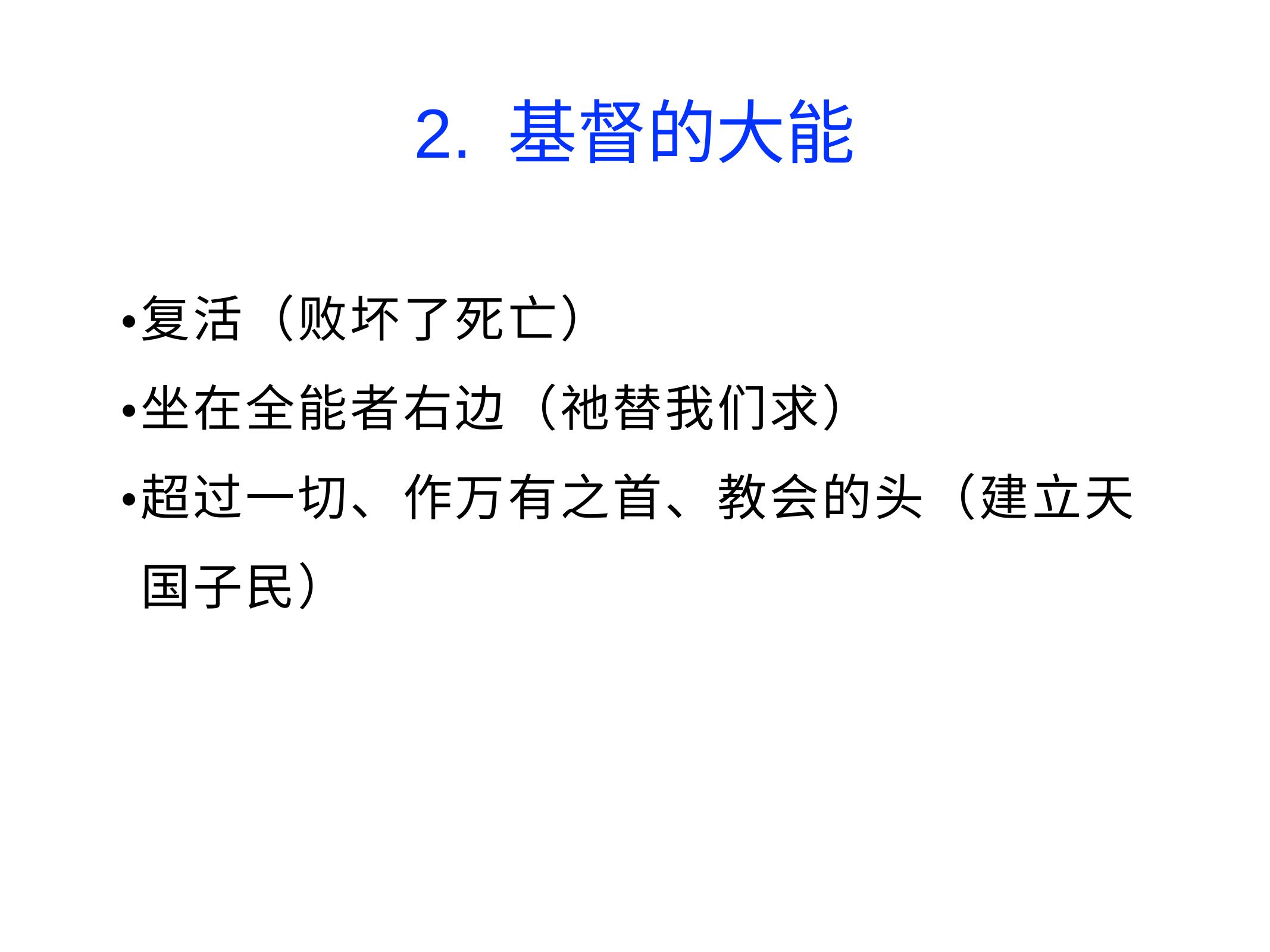

# 2. 基督的大能
复活（败坏了死亡）
坐在全能者右边（祂替我们求）
超过一切、作万有之首、教会的头（建立天国子民）